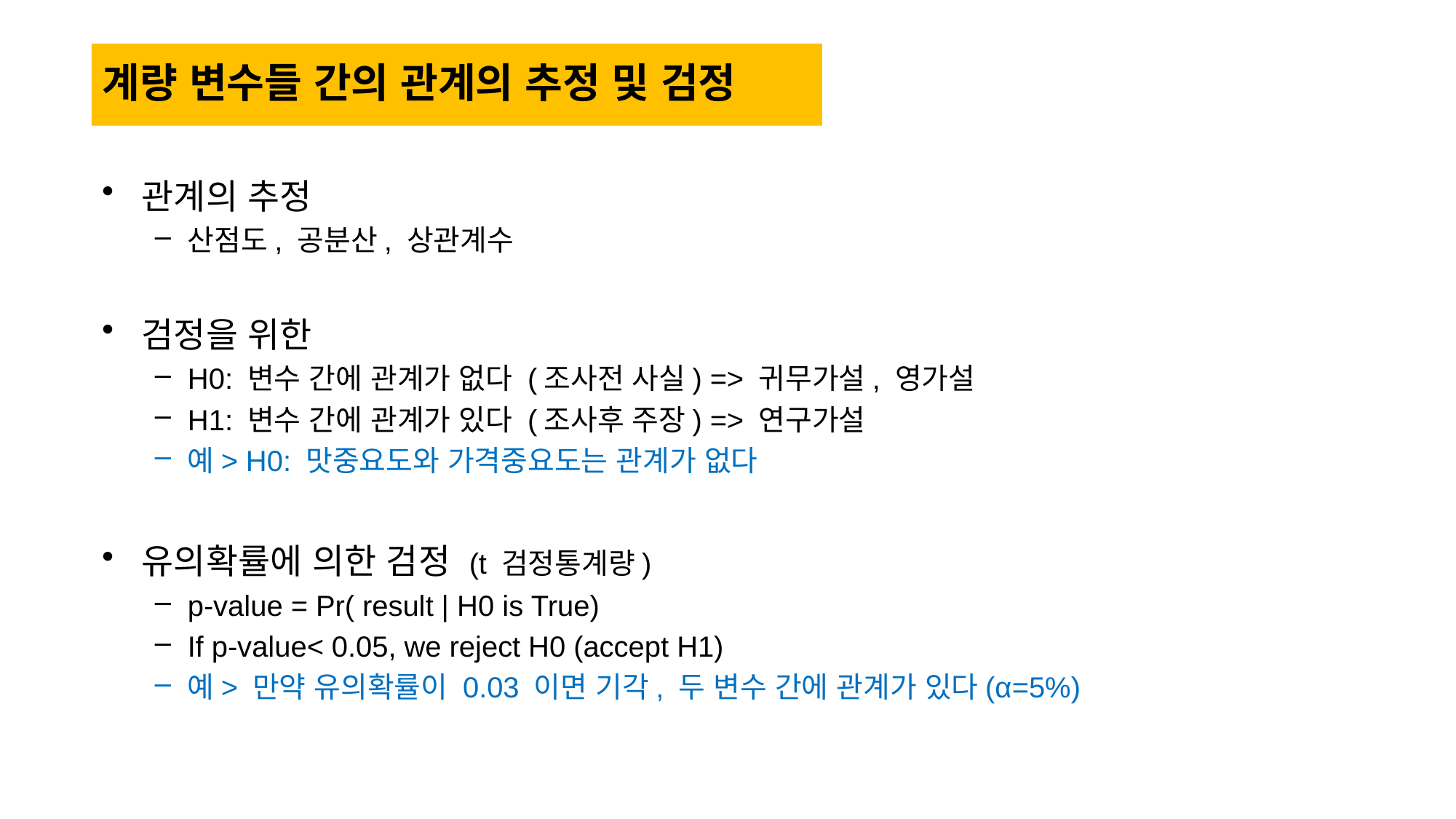

계량 변수들 간의 관계의 추정 및 검정
관계의 추정
산점도, 공분산, 상관계수

검정을 위한
H0: 변수 간에 관계가 없다 (조사전 사실) => 귀무가설, 영가설
H1: 변수 간에 관계가 있다 (조사후 주장) => 연구가설
예> H0: 맛중요도와 가격중요도는 관계가 없다

유의확률에 의한 검정 (t 검정통계량)
p-value = Pr( result | H0 is True)
If p-value< 0.05, we reject H0 (accept H1)
예> 만약 유의확률이 0.03 이면 기각, 두 변수 간에 관계가 있다(α=5%)